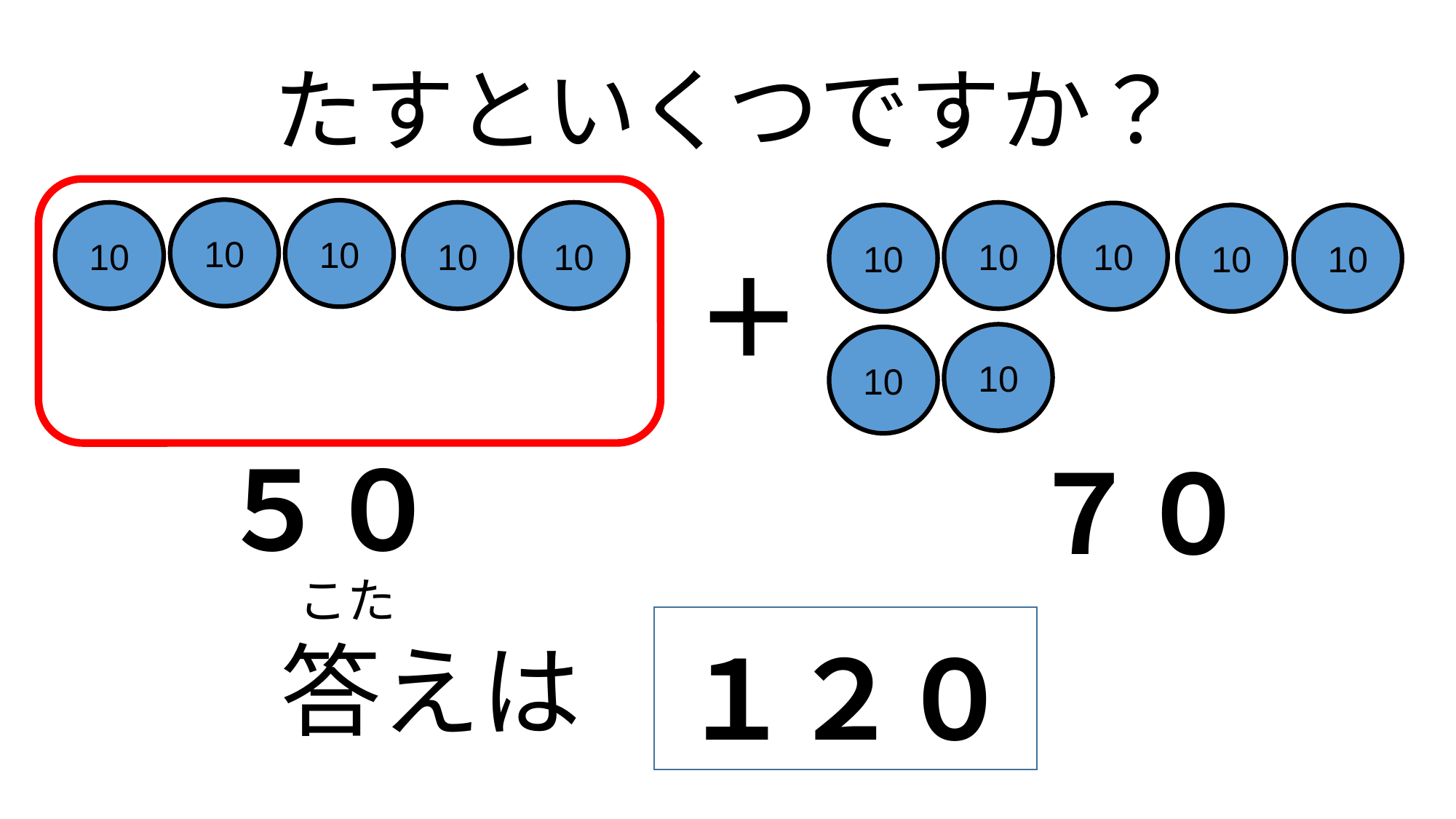

# たすといくつですか？

10
10
10
10
10
10
10
10
10
10
＋
10
10
５０
７０
こた

答えは
１２０